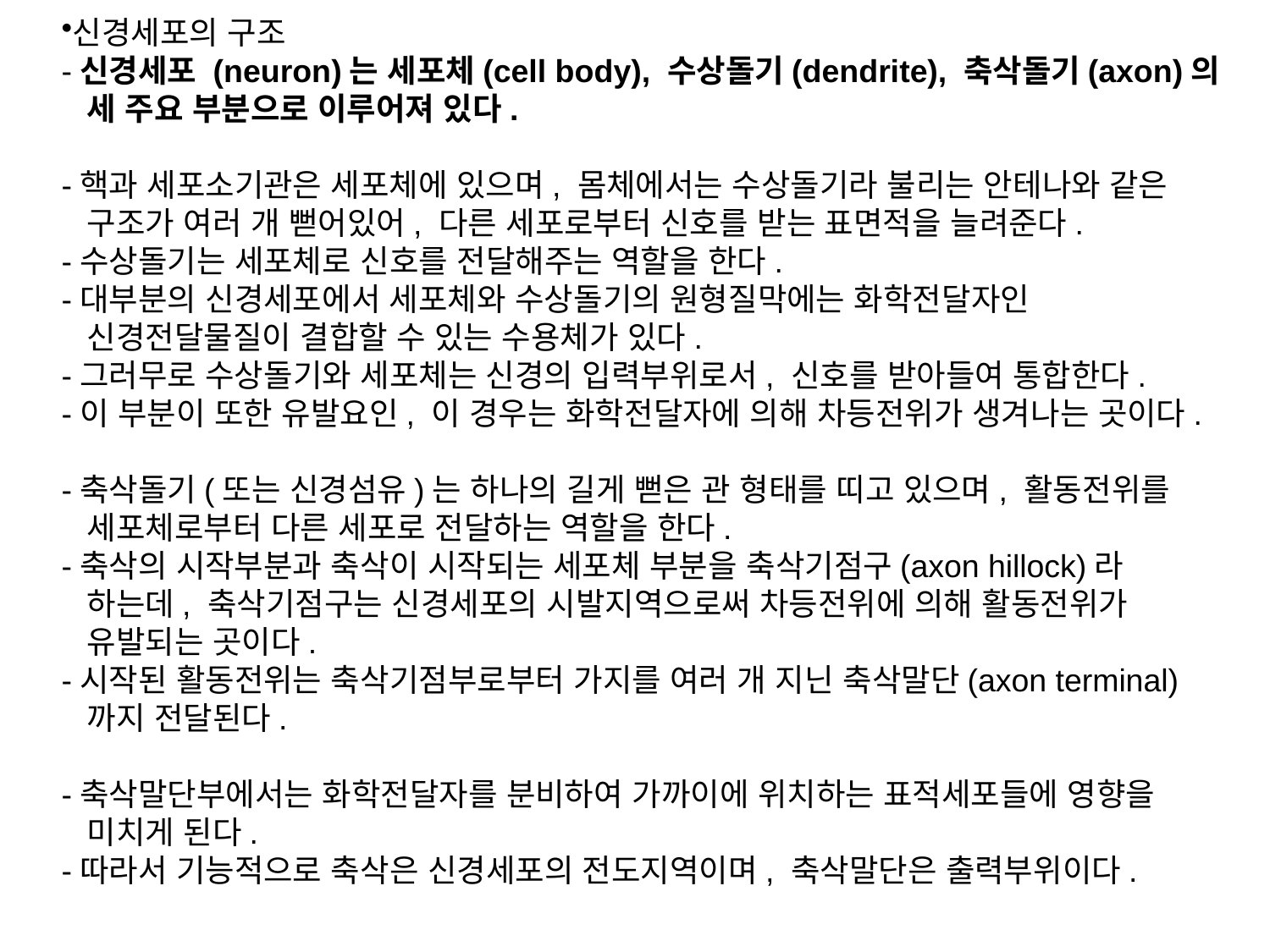

신경세포의 구조
-신경세포 (neuron)는 세포체(cell body), 수상돌기(dendrite), 축삭돌기(axon)의
  세 주요 부분으로 이루어져 있다.

-핵과 세포소기관은 세포체에 있으며, 몸체에서는 수상돌기라 불리는 안테나와 같은
  구조가 여러 개 뻗어있어, 다른 세포로부터 신호를 받는 표면적을 늘려준다.
-수상돌기는 세포체로 신호를 전달해주는 역할을 한다.
-대부분의 신경세포에서 세포체와 수상돌기의 원형질막에는 화학전달자인
  신경전달물질이 결합할 수 있는 수용체가 있다.
-그러무로 수상돌기와 세포체는 신경의 입력부위로서, 신호를 받아들여 통합한다.
-이 부분이 또한 유발요인, 이 경우는 화학전달자에 의해 차등전위가 생겨나는 곳이다.

-축삭돌기(또는 신경섬유)는 하나의 길게 뻗은 관 형태를 띠고 있으며, 활동전위를
  세포체로부터 다른 세포로 전달하는 역할을 한다.
-축삭의 시작부분과 축삭이 시작되는 세포체 부분을 축삭기점구(axon hillock)라
  하는데, 축삭기점구는 신경세포의 시발지역으로써 차등전위에 의해 활동전위가
  유발되는 곳이다.
-시작된 활동전위는 축삭기점부로부터 가지를 여러 개 지닌 축삭말단(axon terminal)
  까지 전달된다.

-축삭말단부에서는 화학전달자를 분비하여 가까이에 위치하는 표적세포들에 영향을
  미치게 된다.
-따라서 기능적으로 축삭은 신경세포의 전도지역이며, 축삭말단은 출력부위이다.